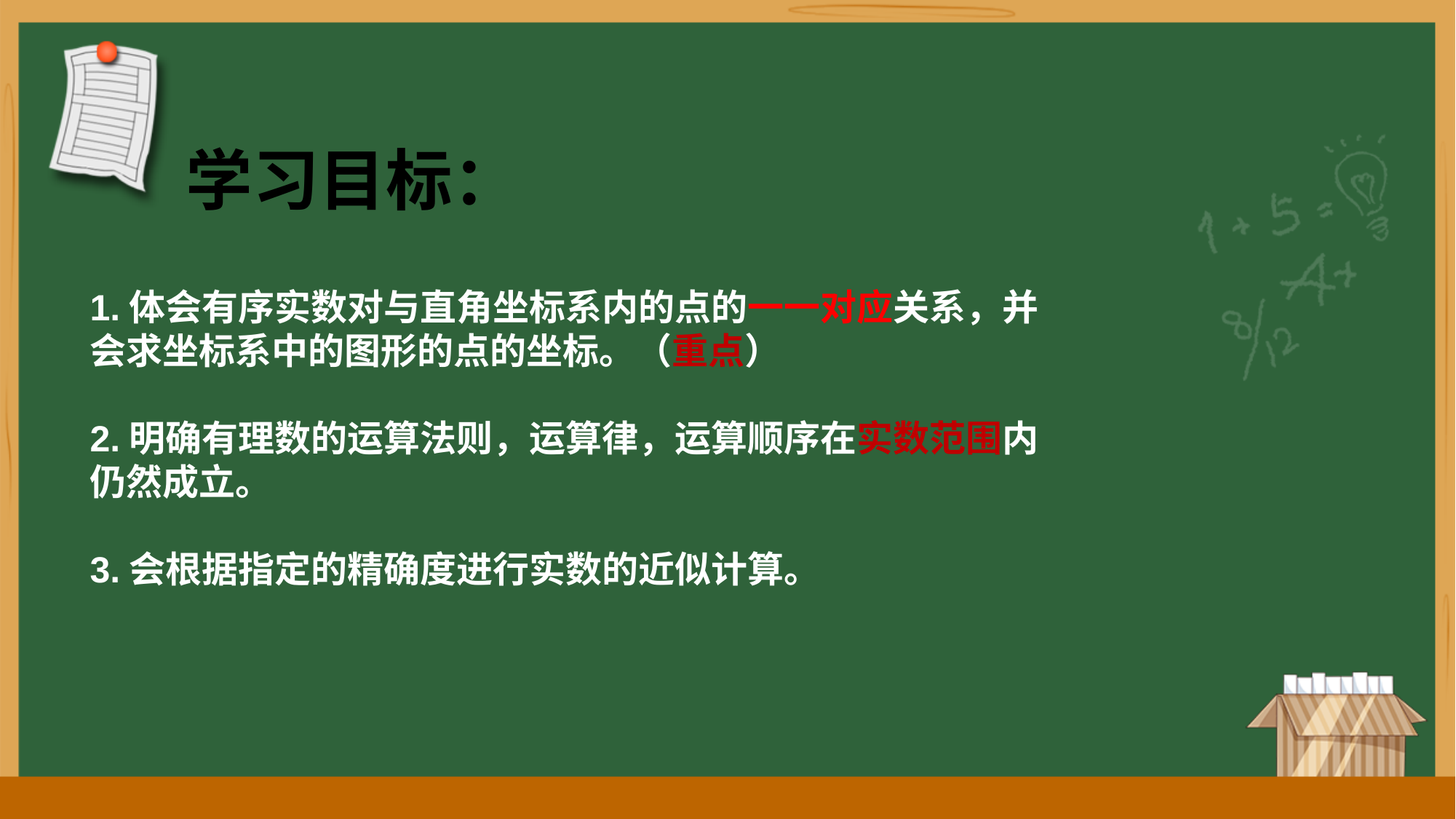

学习目标：
1.体会有序实数对与直角坐标系内的点的一一对应关系，并会求坐标系中的图形的点的坐标。（重点）

2.明确有理数的运算法则，运算律，运算顺序在实数范围内仍然成立。

3.会根据指定的精确度进行实数的近似计算。